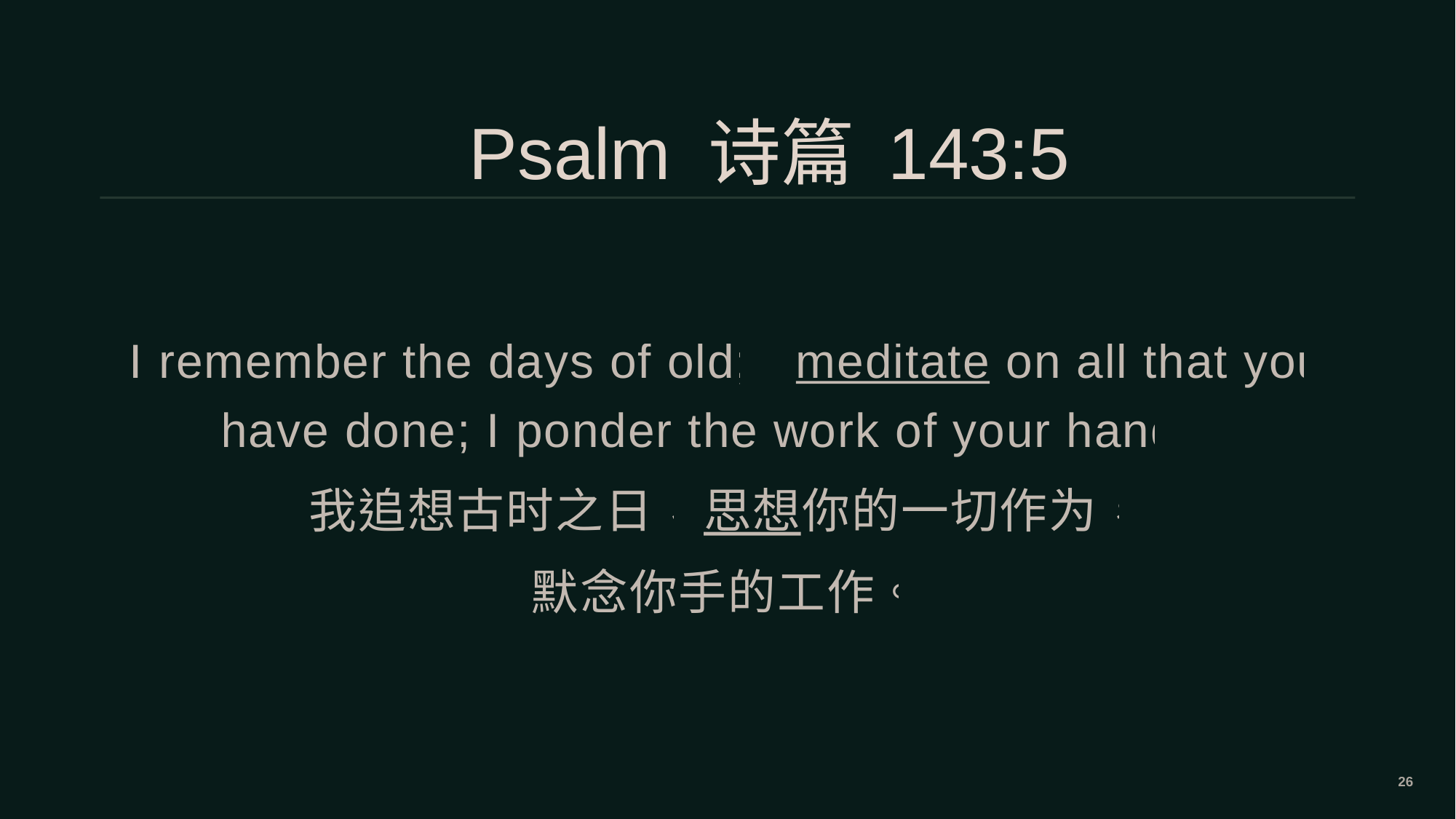

Psalm 诗篇 143:5
I remember the days of old; I meditate on all that you have done; I ponder the work of your hands.
我追想古时之日，思想你的一切作为，
默念你手的工作。
26